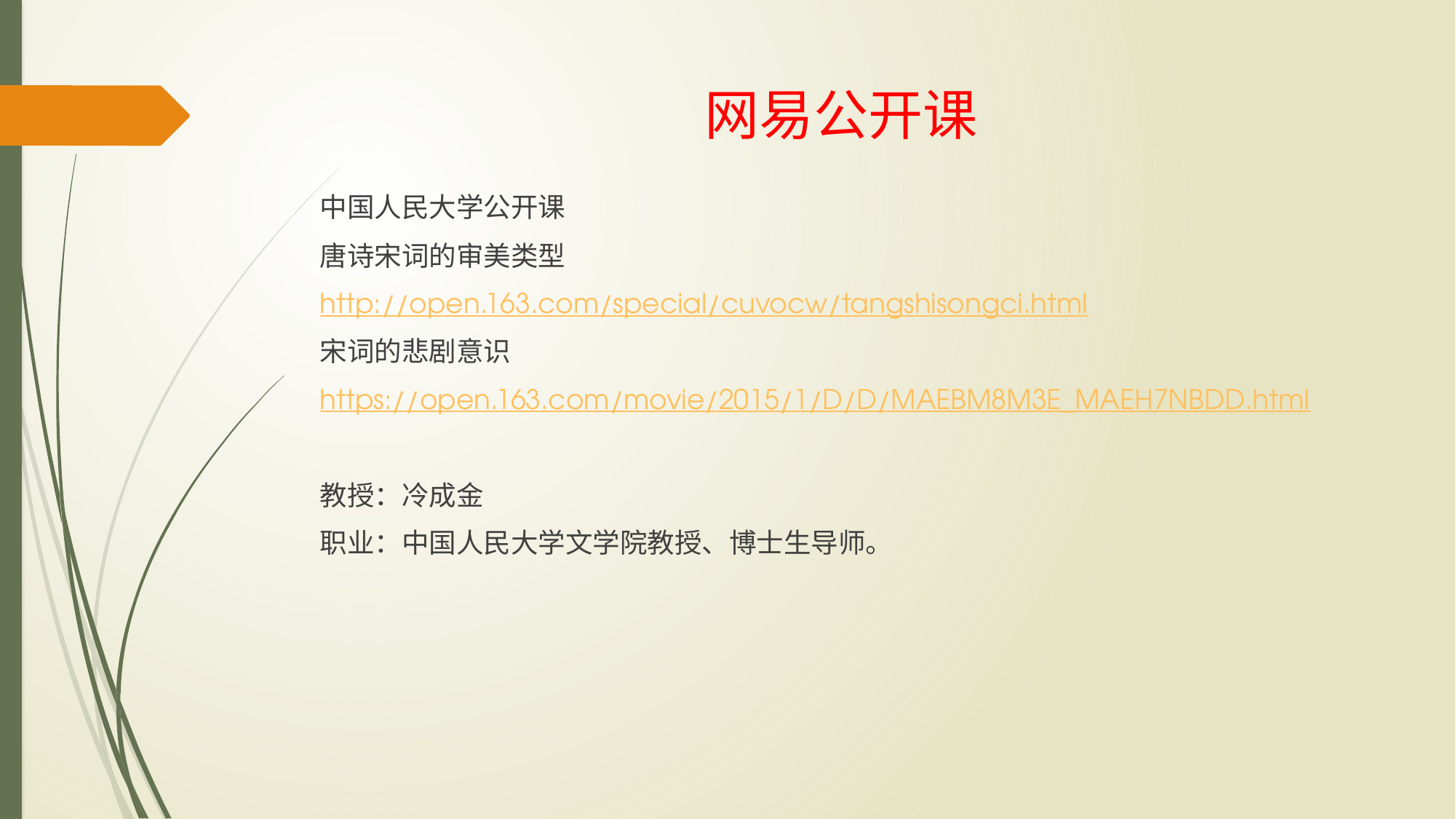

# 网易公开课
中国人民大学公开课
唐诗宋词的审美类型
http://open.163.com/special/cuvocw/tangshisongci.html
宋词的悲剧意识
https://open.163.com/movie/2015/1/D/D/MAEBM8M3E_MAEH7NBDD.html

教授：冷成金
职业：中国人民大学文学院教授、博士生导师。